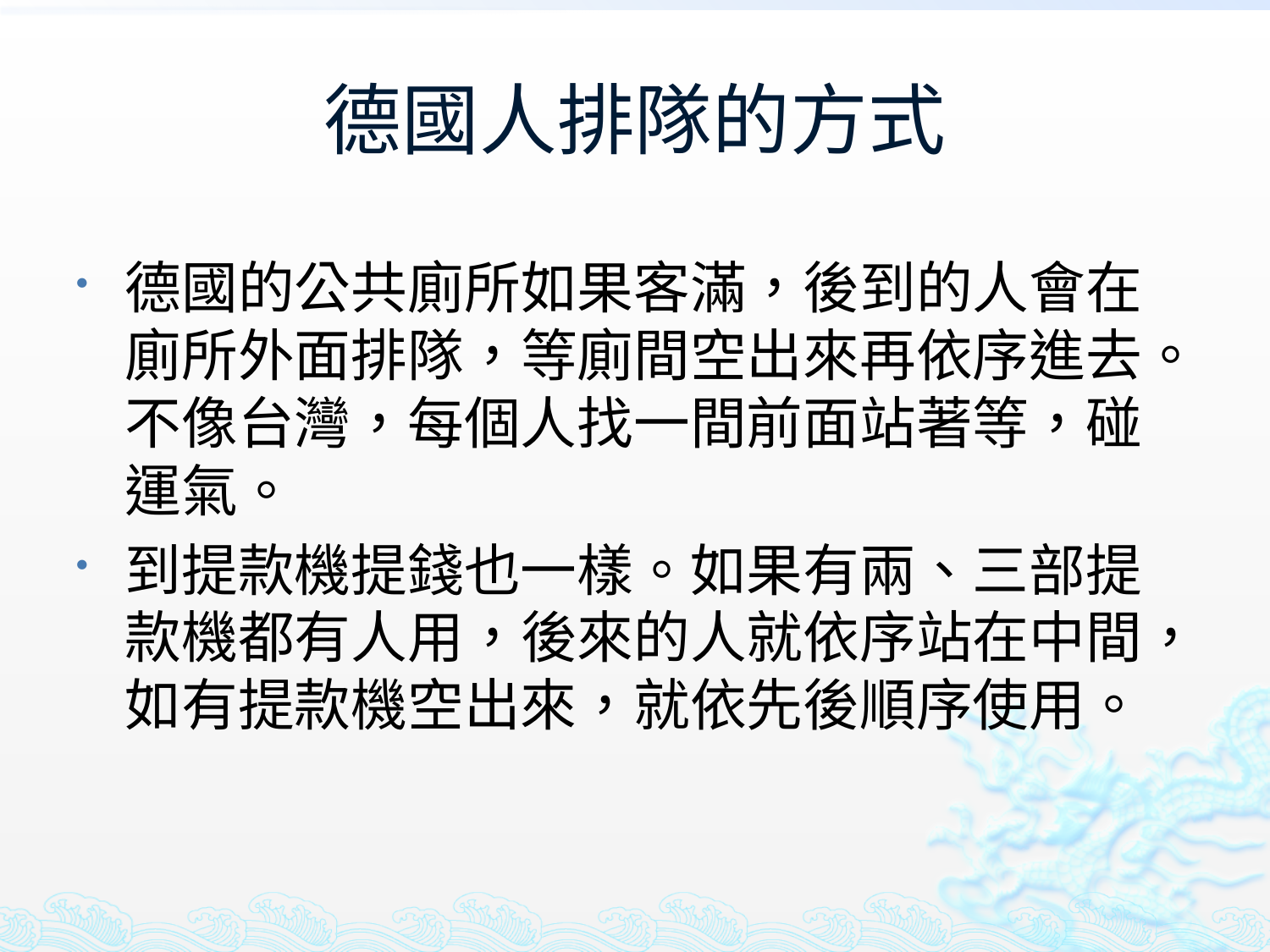

# 德國人排隊的方式
德國的公共廁所如果客滿，後到的人會在廁所外面排隊，等廁間空出來再依序進去。不像台灣，每個人找一間前面站著等，碰運氣。
到提款機提錢也一樣。如果有兩、三部提款機都有人用，後來的人就依序站在中間，如有提款機空出來，就依先後順序使用。